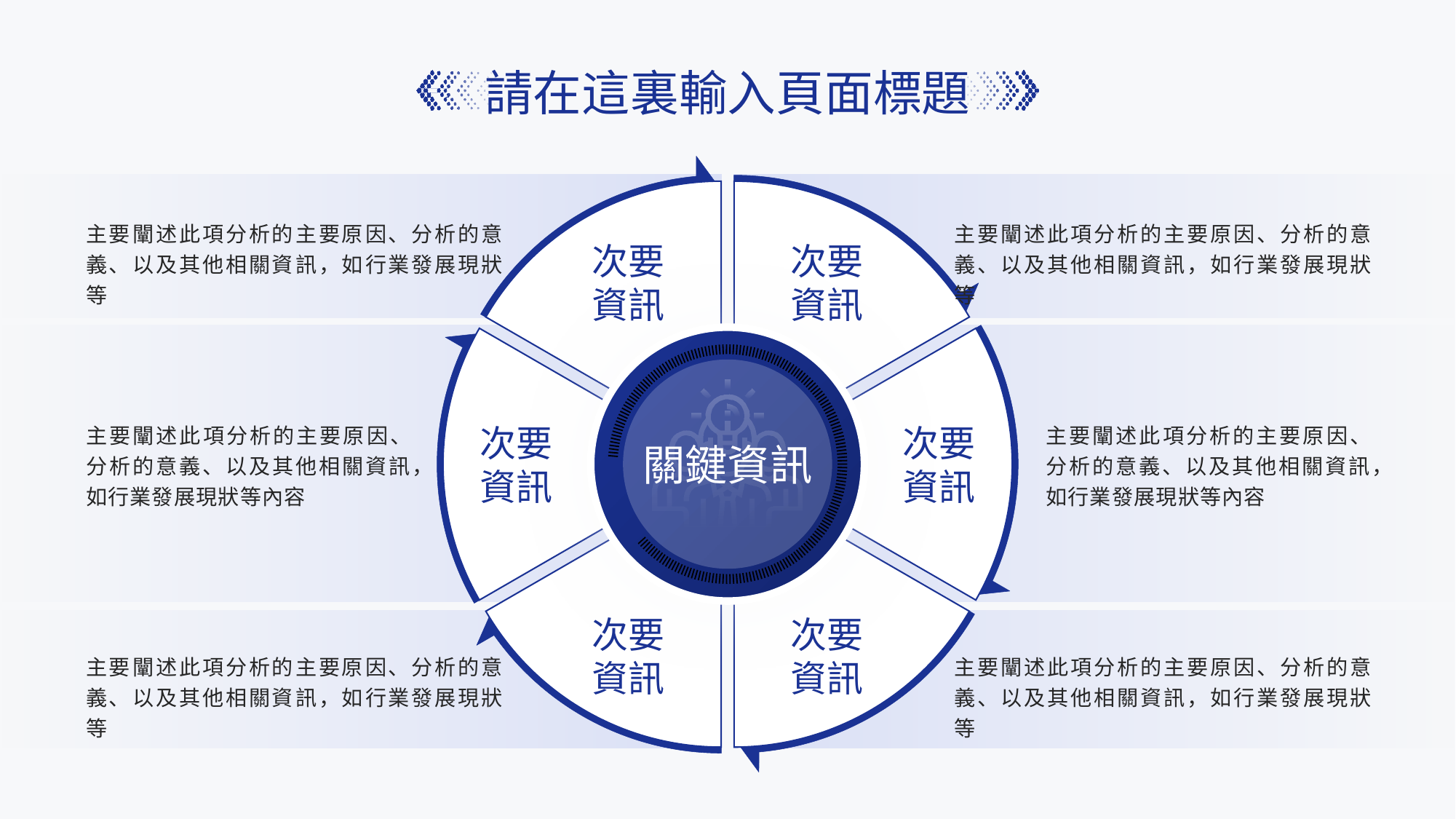

請在這裏輸入頁面標題

主要闡述此項分析的主要原因、分析的意義、以及其他相關資訊，如行業發展現狀等
主要闡述此項分析的主要原因、分析的意義、以及其他相關資訊，如行業發展現狀等
次要
資訊
次要
資訊

IIIIIIIIIIIIIIIIIIIIIIIIIIIIIIIIIIIIIIIIIIIIIIIIIIIIIIIIIIIIIIIIIIIIIIIIIIIIIIIIIIIIIIIIIIIIIIIIIIIIIIIIIIIIIIIIIIIIIIIIIIIIIIIIIIIIIIIIIIIIIIIIIIIIIIIIIIIIIIIIIIIIIIIIIIIIIIIIIIIIIIIII

主要闡述此項分析的主要原因、分析的意義、以及其他相關資訊，如行業發展現狀等內容
主要闡述此項分析的主要原因、分析的意義、以及其他相關資訊，如行業發展現狀等內容
次要
資訊
次要
資訊
關鍵資訊

次要
資訊
次要
資訊
主要闡述此項分析的主要原因、分析的意義、以及其他相關資訊，如行業發展現狀等
主要闡述此項分析的主要原因、分析的意義、以及其他相關資訊，如行業發展現狀等